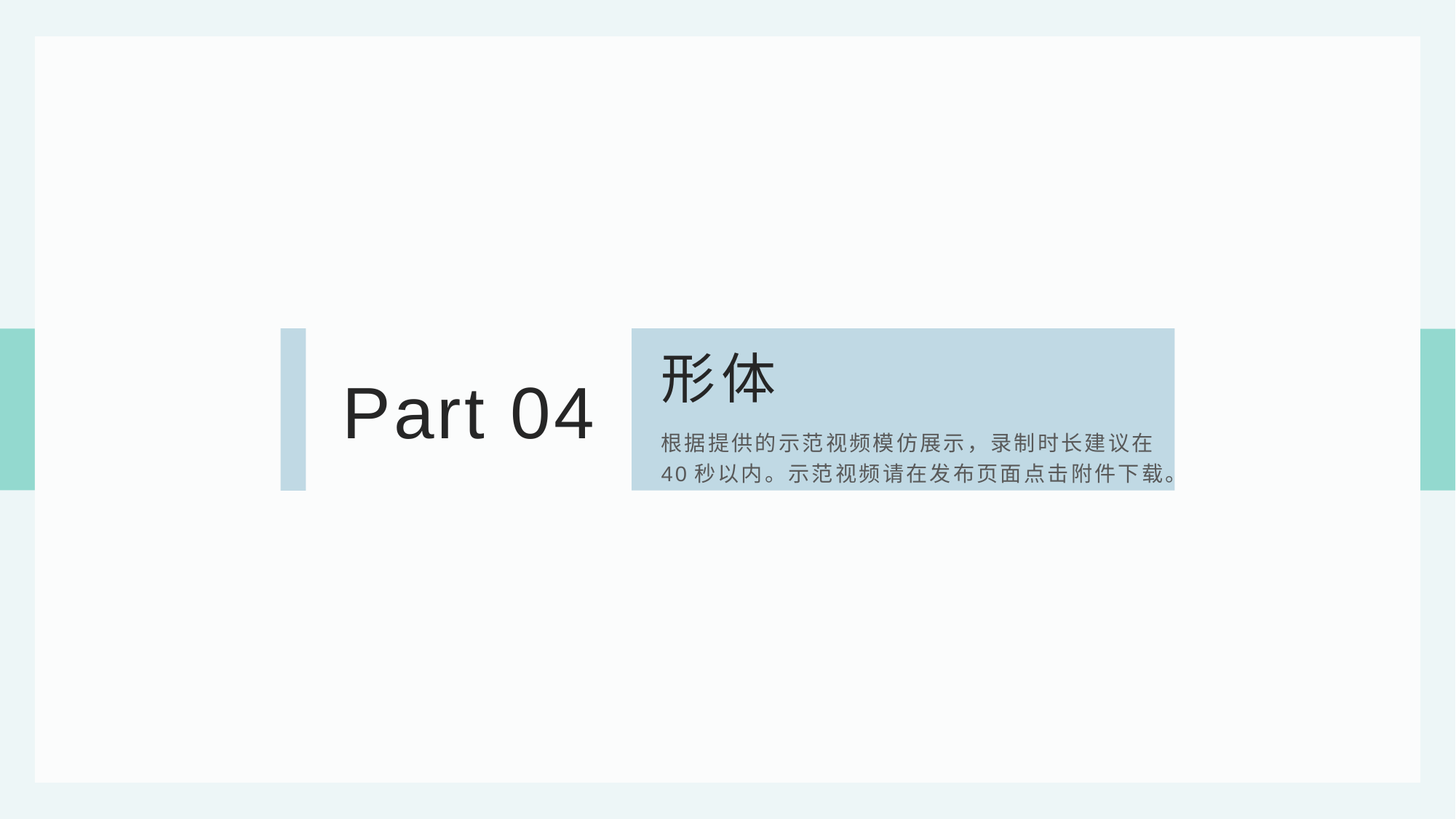

Part 04
形体

根据提供的示范视频模仿展示，录制时长建议在40秒以内。示范视频请在发布页面点击附件下载。